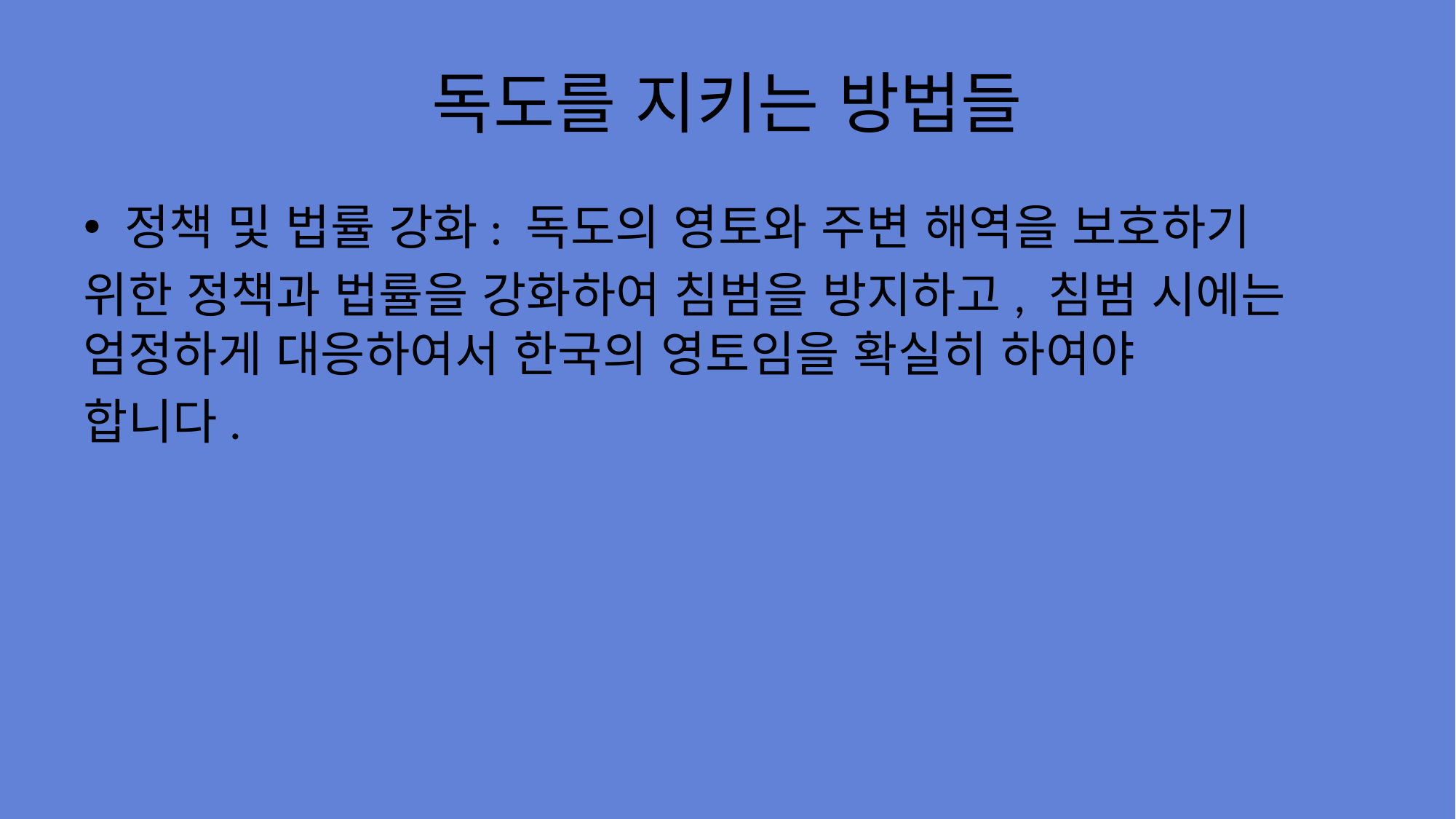

# 독도를 지키는 방법들
정책 및 법률 강화: 독도의 영토와 주변 해역을 보호하기
위한 정책과 법률을 강화하여 침범을 방지하고, 침범 시에는 엄정하게 대응하여서 한국의 영토임을 확실히 하여야
합니다.